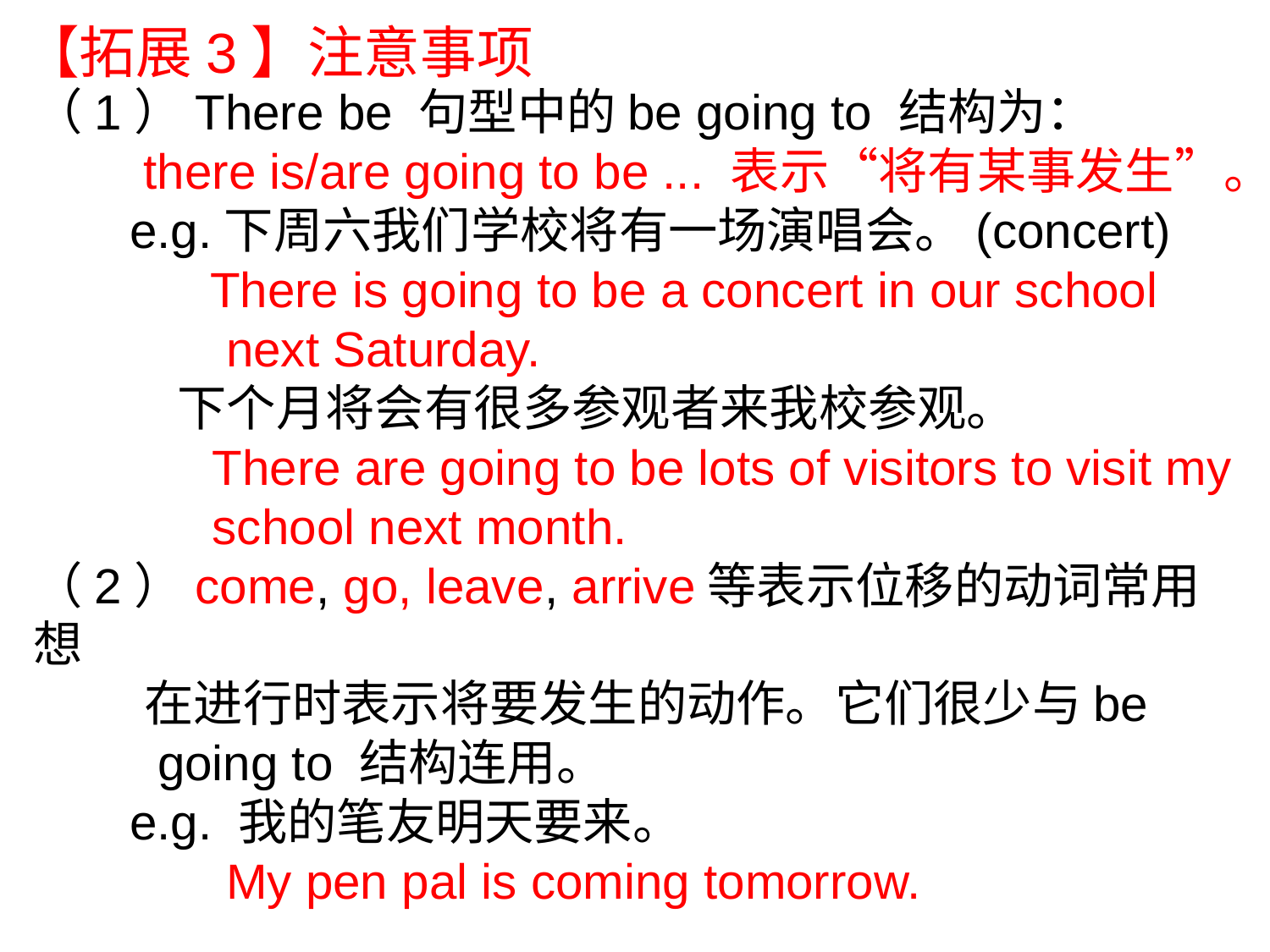

【拓展3】注意事项
（1）There be 句型中的be going to 结构为：
        there is/are going to be ... 表示“将有某事发生”。
       e.g.下周六我们学校将有一场演唱会。(concert)
　　      There is going to be a concert in our school
              next Saturday.
            下个月将会有很多参观者来我校参观。
             There are going to be lots of visitors to visit my
             school next month.
（2）come, go, leave, arrive等表示位移的动词常用想
         在进行时表示将要发生的动作。它们很少与be
         going to 结构连用。
       e.g. 我的笔友明天要来。
              My pen pal is coming tomorrow.